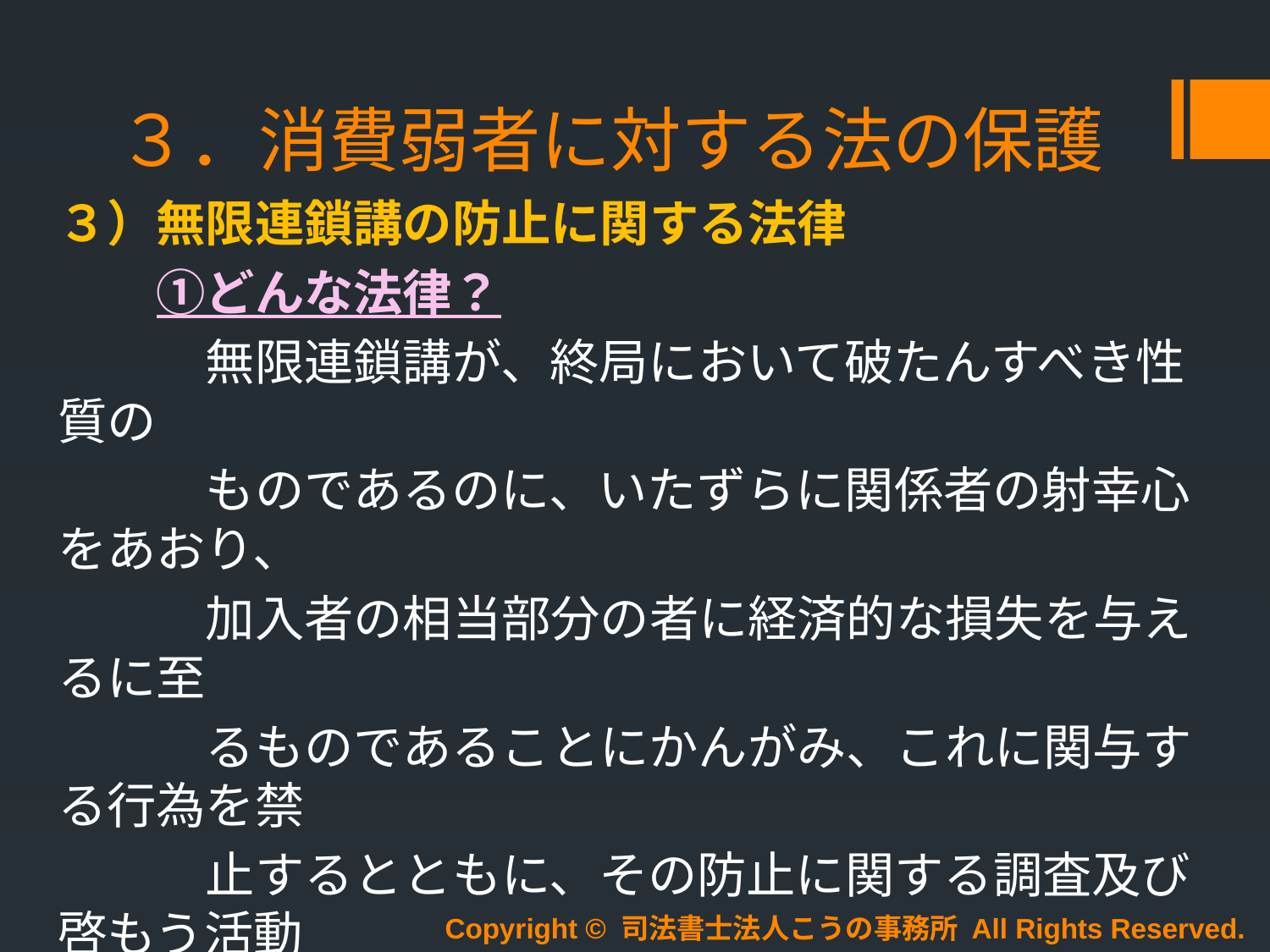

# ３．消費弱者に対する法の保護
３）無限連鎖講の防止に関する法律
　　①どんな法律？
　　　無限連鎖講が、終局において破たんすべき性質の
　　　ものであるのに、いたずらに関係者の射幸心をあおり、
　　　加入者の相当部分の者に経済的な損失を与えるに至
　　　るものであることにかんがみ、これに関与する行為を禁
　　　止するとともに、その防止に関する調査及び啓もう活動
　　　について規定を設けることにより、無限連鎖講がもたら
　　　す社会的な害悪を防止することを目的とする法律
Copyright © 司法書士法人こうの事務所 All Rights Reserved.